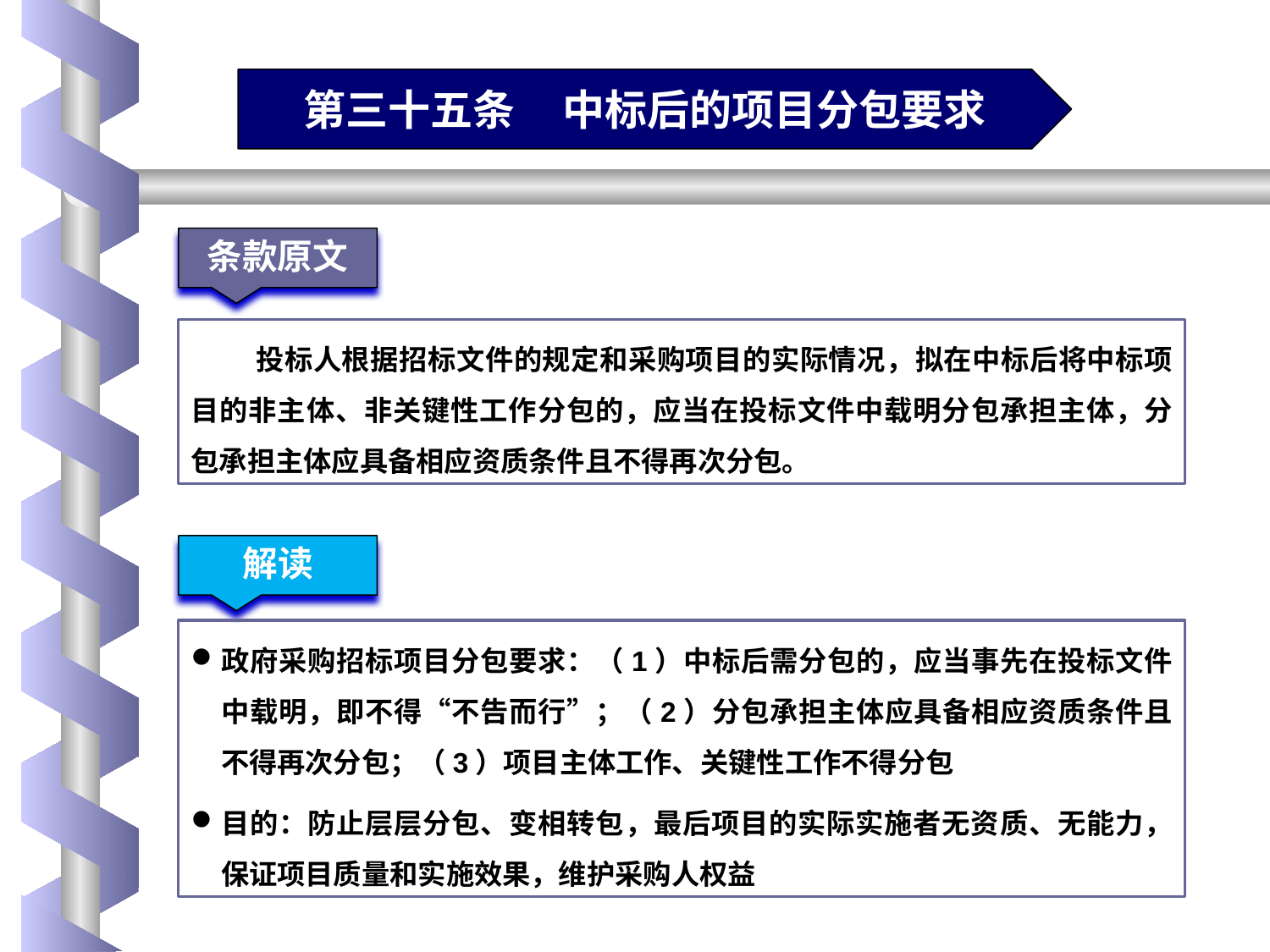

第三十五条     中标后的项目分包要求
条款原文
投标人根据招标文件的规定和采购项目的实际情况，拟在中标后将中标项目的非主体、非关键性工作分包的，应当在投标文件中载明分包承担主体，分包承担主体应具备相应资质条件且不得再次分包。
解读
政府采购招标项目分包要求：（1）中标后需分包的，应当事先在投标文件中载明，即不得“不告而行”；（2）分包承担主体应具备相应资质条件且不得再次分包；（3）项目主体工作、关键性工作不得分包
目的：防止层层分包、变相转包，最后项目的实际实施者无资质、无能力，保证项目质量和实施效果，维护采购人权益